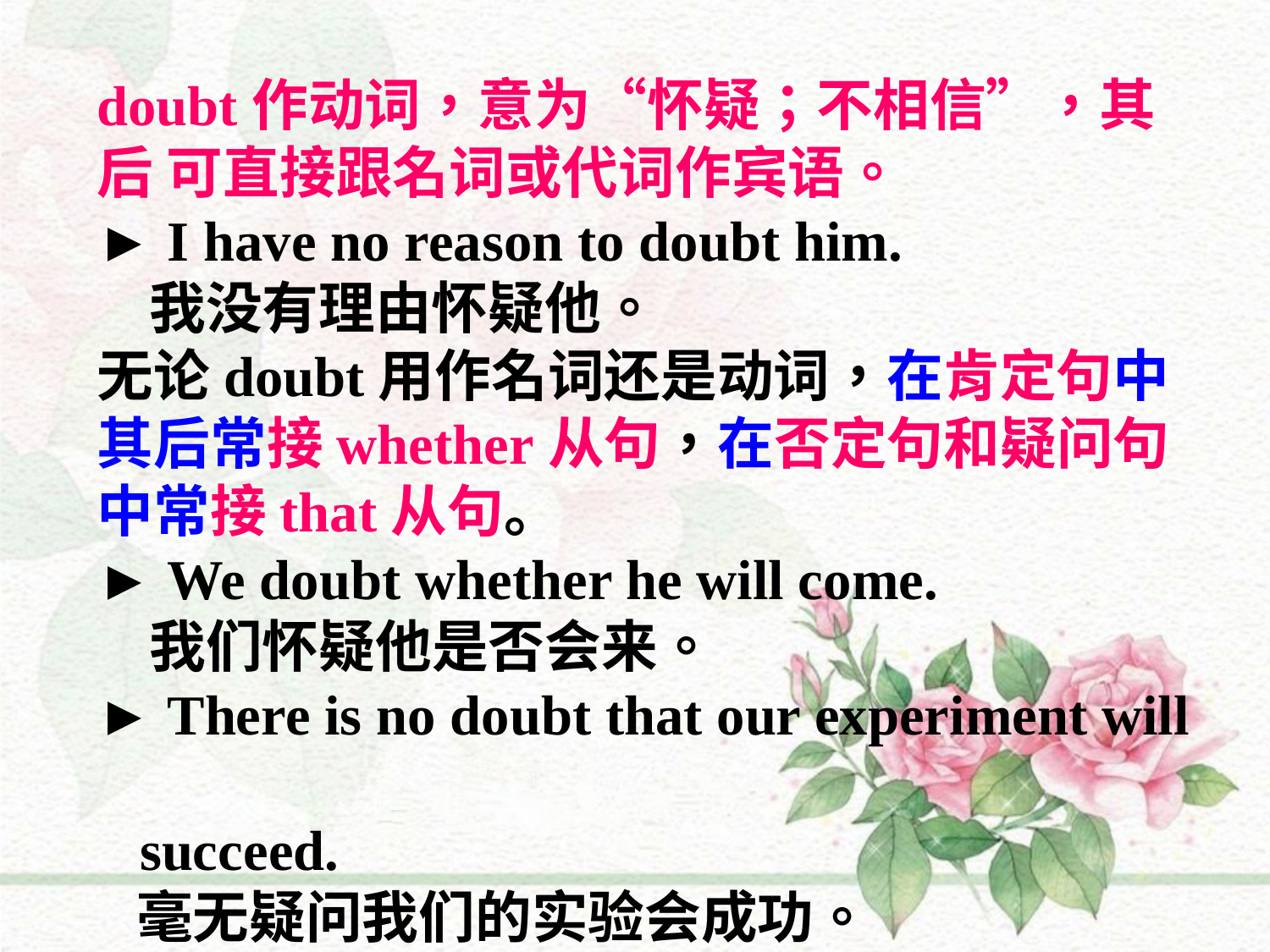

doubt作动词，意为“怀疑；不相信”，其后 可直接跟名词或代词作宾语。
► I have no reason to doubt him.
   我没有理由怀疑他。
无论doubt用作名词还是动词，在肯定句中其后常接whether从句，在否定句和疑问句中常接that从句。
► We doubt whether he will come.
   我们怀疑他是否会来。
► There is no doubt that our experiment will
   succeed.
  毫无疑问我们的实验会成功。